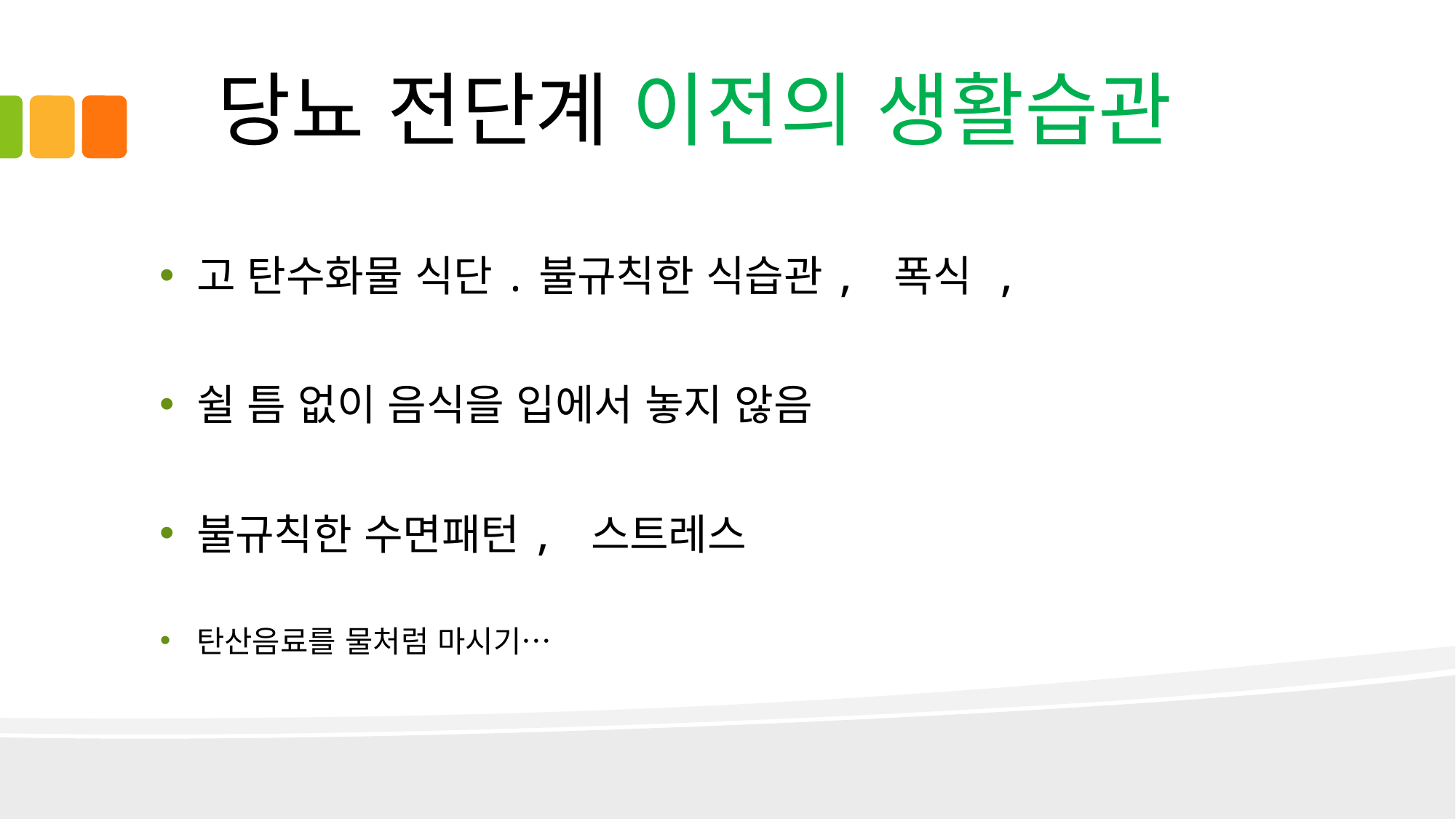

# 당뇨 전단계 이전의 생활습관
고 탄수화물 식단.불규칙한 식습관, 폭식 ,
쉴 틈 없이 음식을 입에서 놓지 않음
불규칙한 수면패턴, 스트레스
탄산음료를 물처럼 마시기…